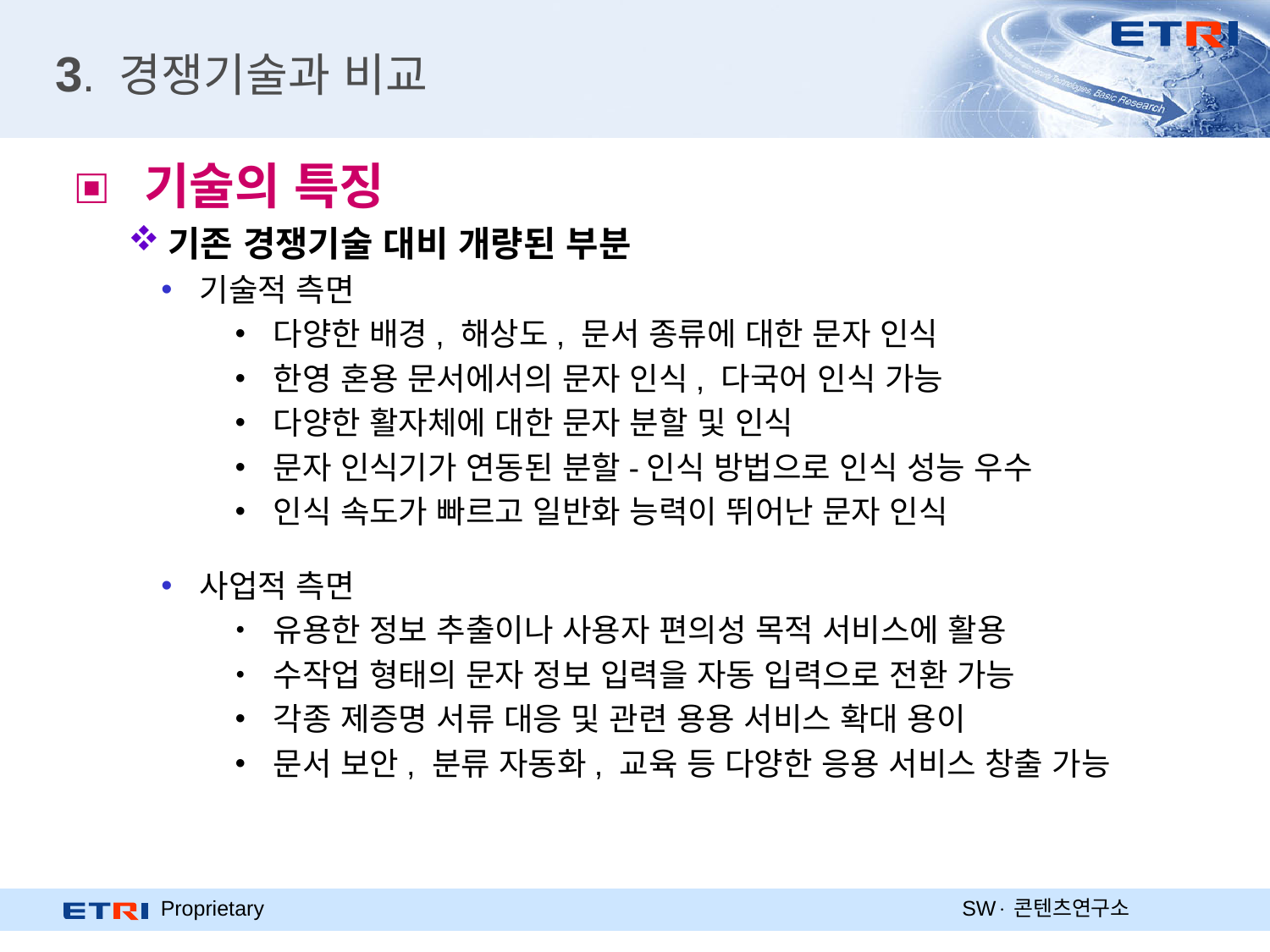

# 3. 경쟁기술과 비교
 기술의 특징
기존 경쟁기술 대비 개량된 부분
기술적 측면
‧ 다양한 배경, 해상도, 문서 종류에 대한 문자 인식
‧ 한영 혼용 문서에서의 문자 인식, 다국어 인식 가능
‧ 다양한 활자체에 대한 문자 분할 및 인식
‧ 문자 인식기가 연동된 분할-인식 방법으로 인식 성능 우수
‧ 인식 속도가 빠르고 일반화 능력이 뛰어난 문자 인식

사업적 측면
‧ 유용한 정보 추출이나 사용자 편의성 목적 서비스에 활용
‧ 수작업 형태의 문자 정보 입력을 자동 입력으로 전환 가능
‧ 각종 제증명 서류 대응 및 관련 용용 서비스 확대 용이
‧ 문서 보안, 분류 자동화, 교육 등 다양한 응용 서비스 창출 가능
SW⋅콘텐츠연구소
7